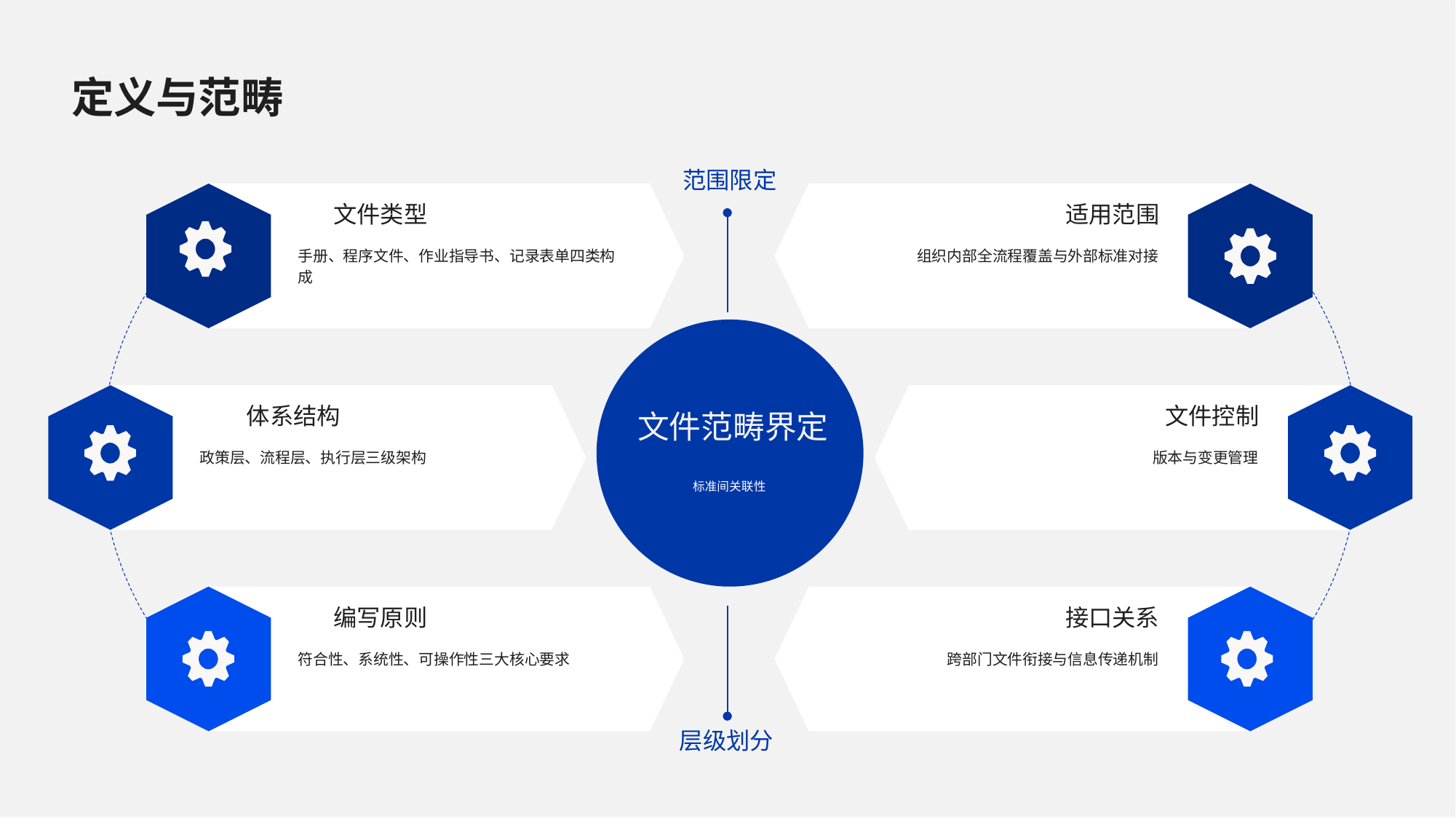

定义与范畴

范围限定

文件类型
适用范围

手册、程序文件、作业指导书、记录表单四类构成
组织内部全流程覆盖与外部标准对接

体系结构
文件控制
文件范畴界定

政策层、流程层、执行层三级架构
版本与变更管理
标准间关联性

编写原则
接口关系

符合性、系统性、可操作性三大核心要求
跨部门文件衔接与信息传递机制
层级划分